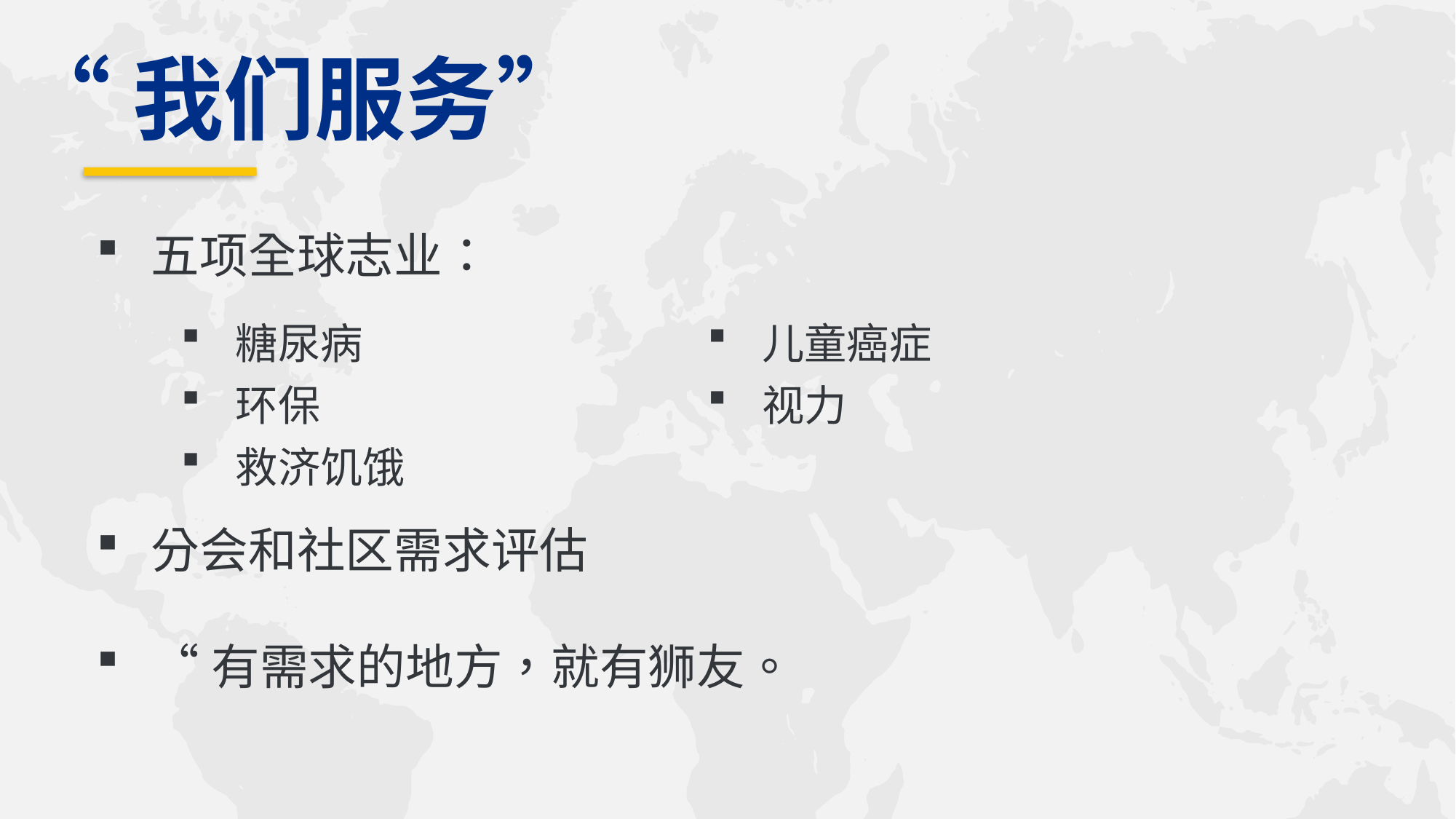

“我们服务”

五项全球志业：

分会和社区需求评估
“有需求的地方，就有狮友。

| 糖尿病 | 儿童癌症 |
| --- | --- |
| 环保 | 视力 |
| 救济饥饿 |  |